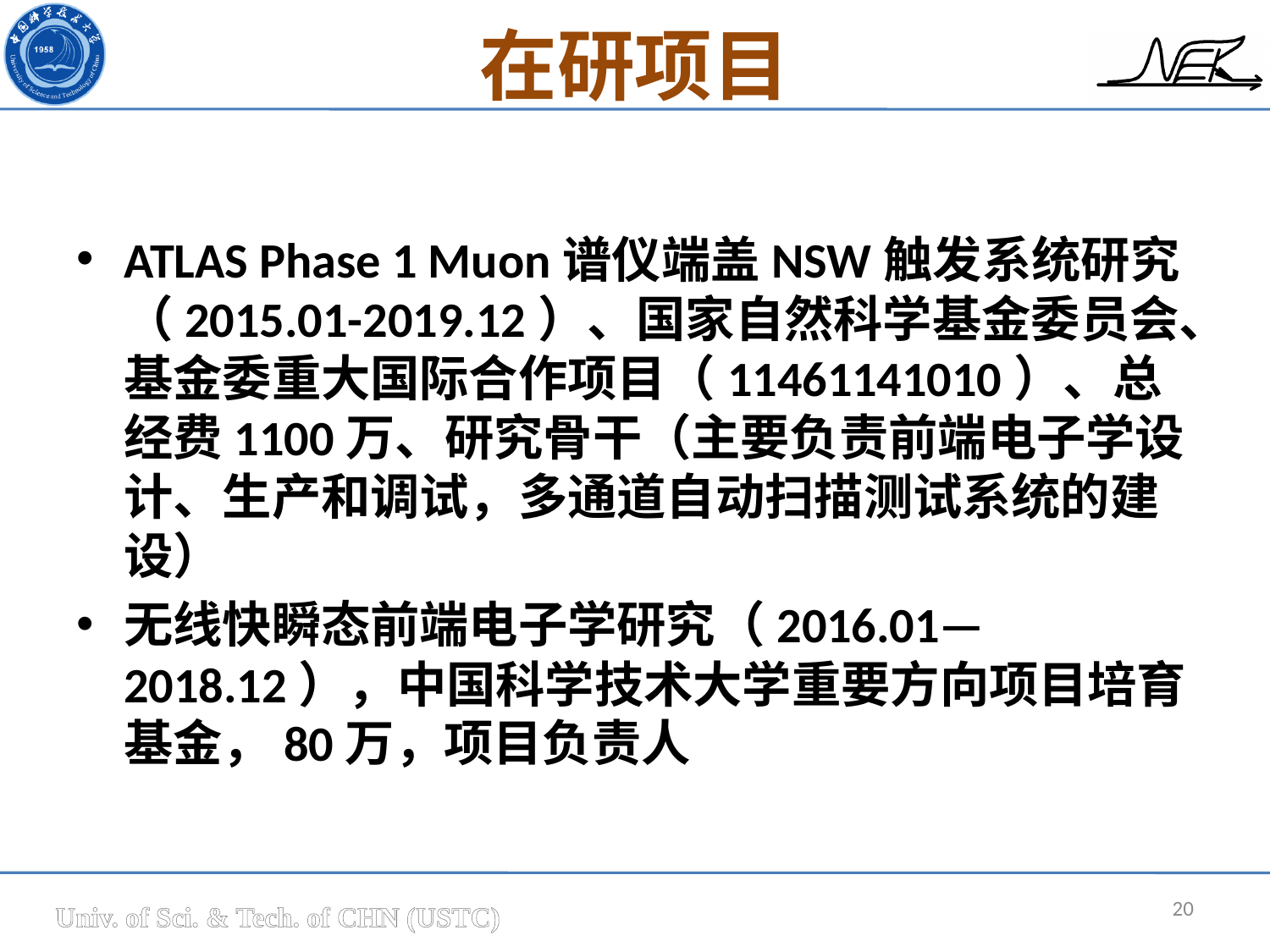

# 在研项目
ATLAS Phase 1 Muon谱仪端盖NSW触发系统研究（2015.01-2019.12）、国家自然科学基金委员会、基金委重大国际合作项目（11461141010）、总经费1100万、研究骨干（主要负责前端电子学设计、生产和调试，多通道自动扫描测试系统的建设）
无线快瞬态前端电子学研究（2016.01—2018.12），中国科学技术大学重要方向项目培育基金，80万，项目负责人

20